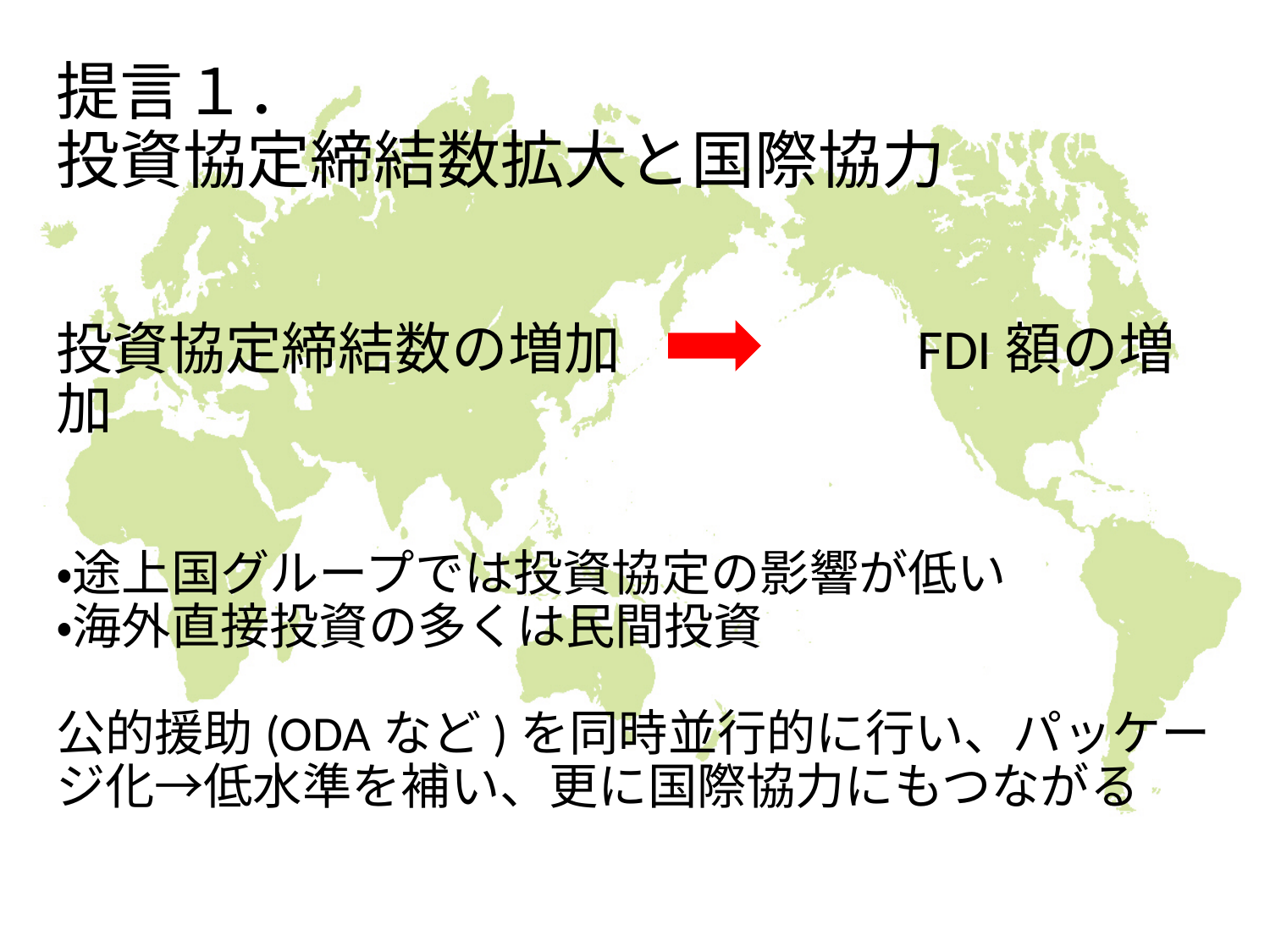

# 提言１． 投資協定締結数拡大と国際協力

投資協定締結数の増加　　　　　FDI額の増加

・途上国グループでは投資協定の影響が低い
・海外直接投資の多くは民間投資

公的援助(ODAなど)を同時並行的に行い、パッケージ化→低水準を補い、更に国際協力にもつながる